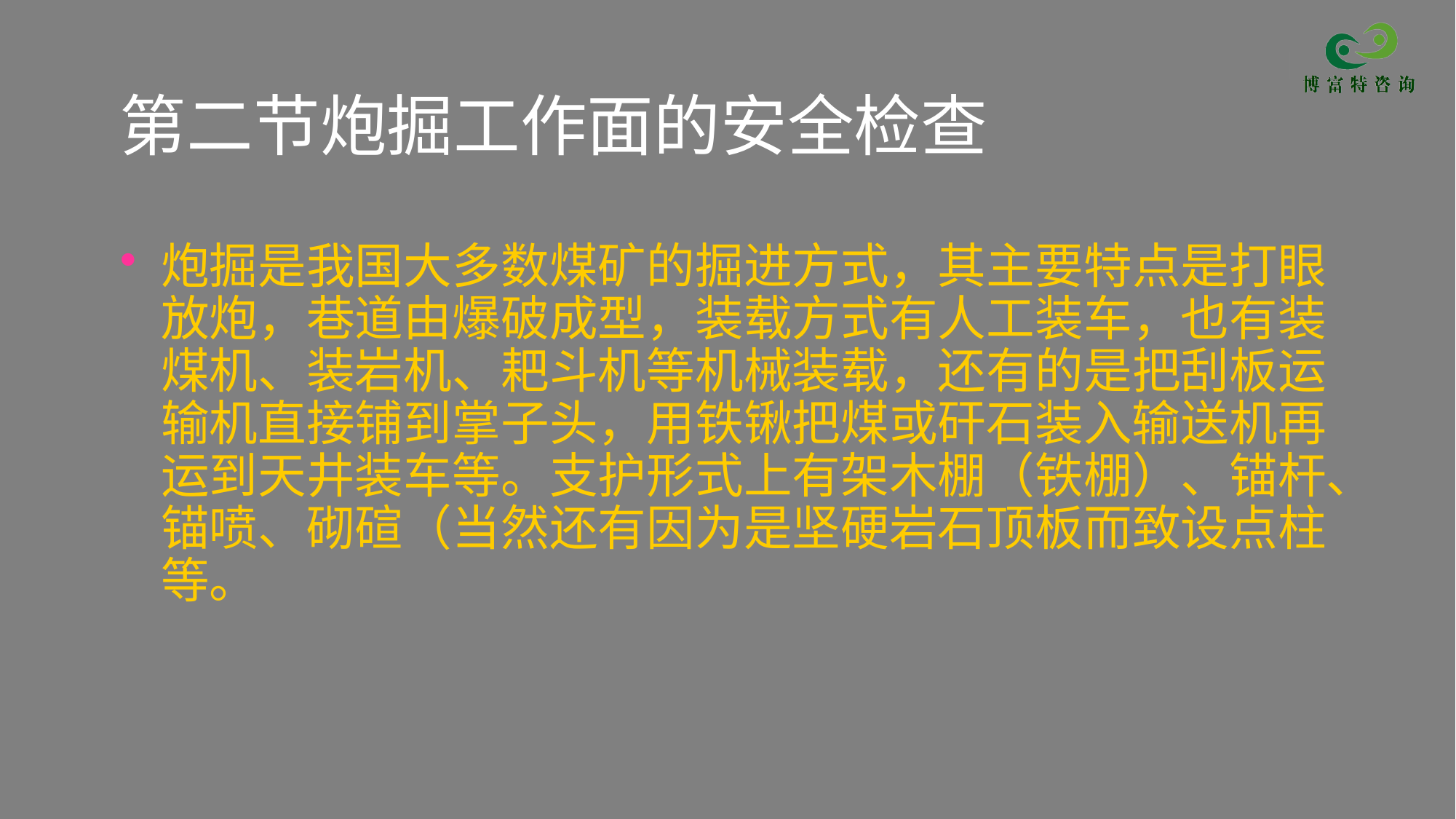

# 第二节炮掘工作面的安全检查
炮掘是我国大多数煤矿的掘进方式，其主要特点是打眼放炮，巷道由爆破成型，装载方式有人工装车，也有装煤机、装岩机、耙斗机等机械装载，还有的是把刮板运输机直接铺到掌子头，用铁锹把煤或矸石装入输送机再运到天井装车等。支护形式上有架木棚（铁棚）、锚杆、锚喷、砌碹（当然还有因为是坚硬岩石顶板而致设点柱等。